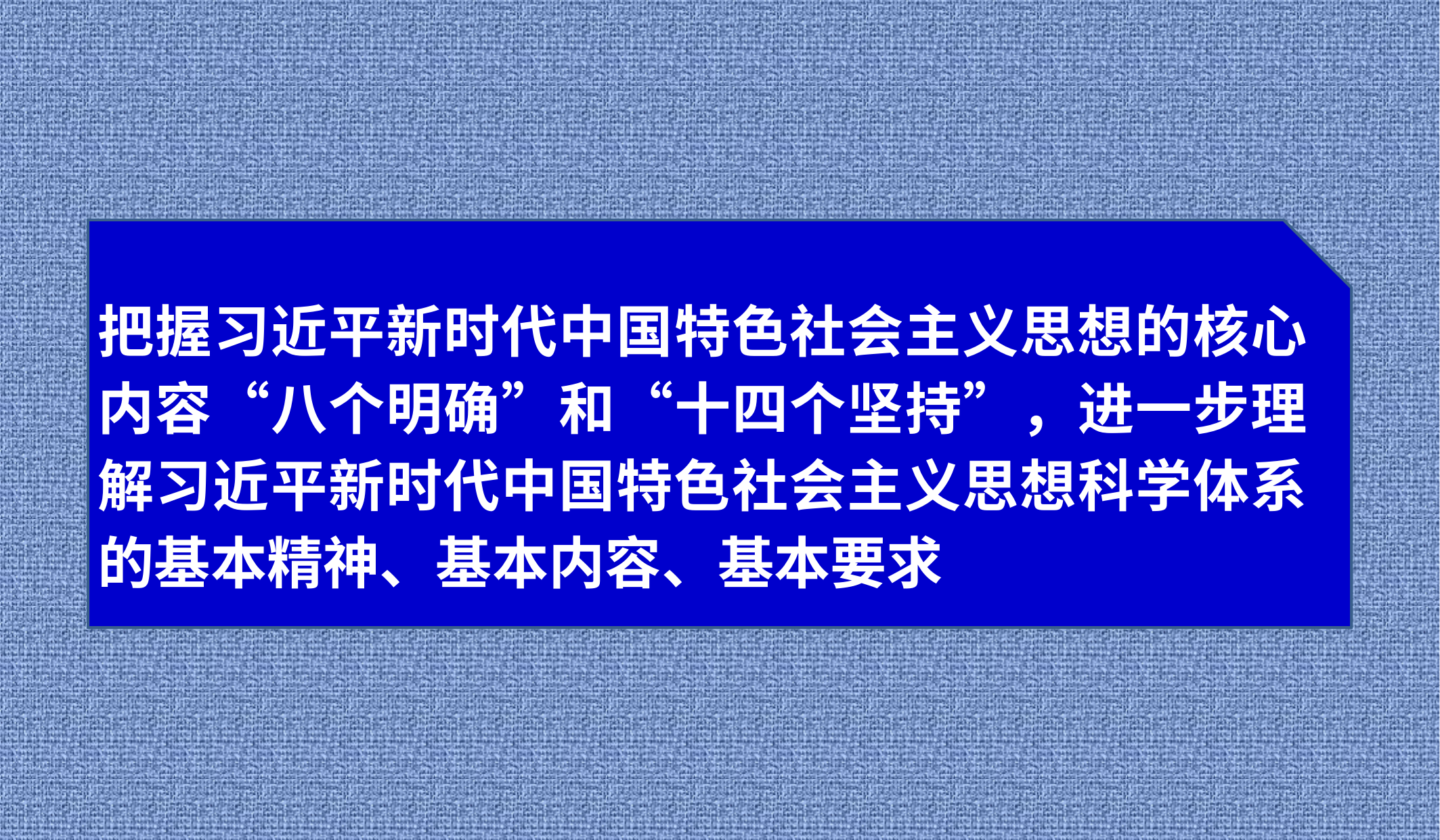

把握习近平新时代中国特色社会主义思想的核心内容“八个明确”和“十四个坚持”，进一步理解习近平新时代中国特色社会主义思想科学体系的基本精神、基本内容、基本要求